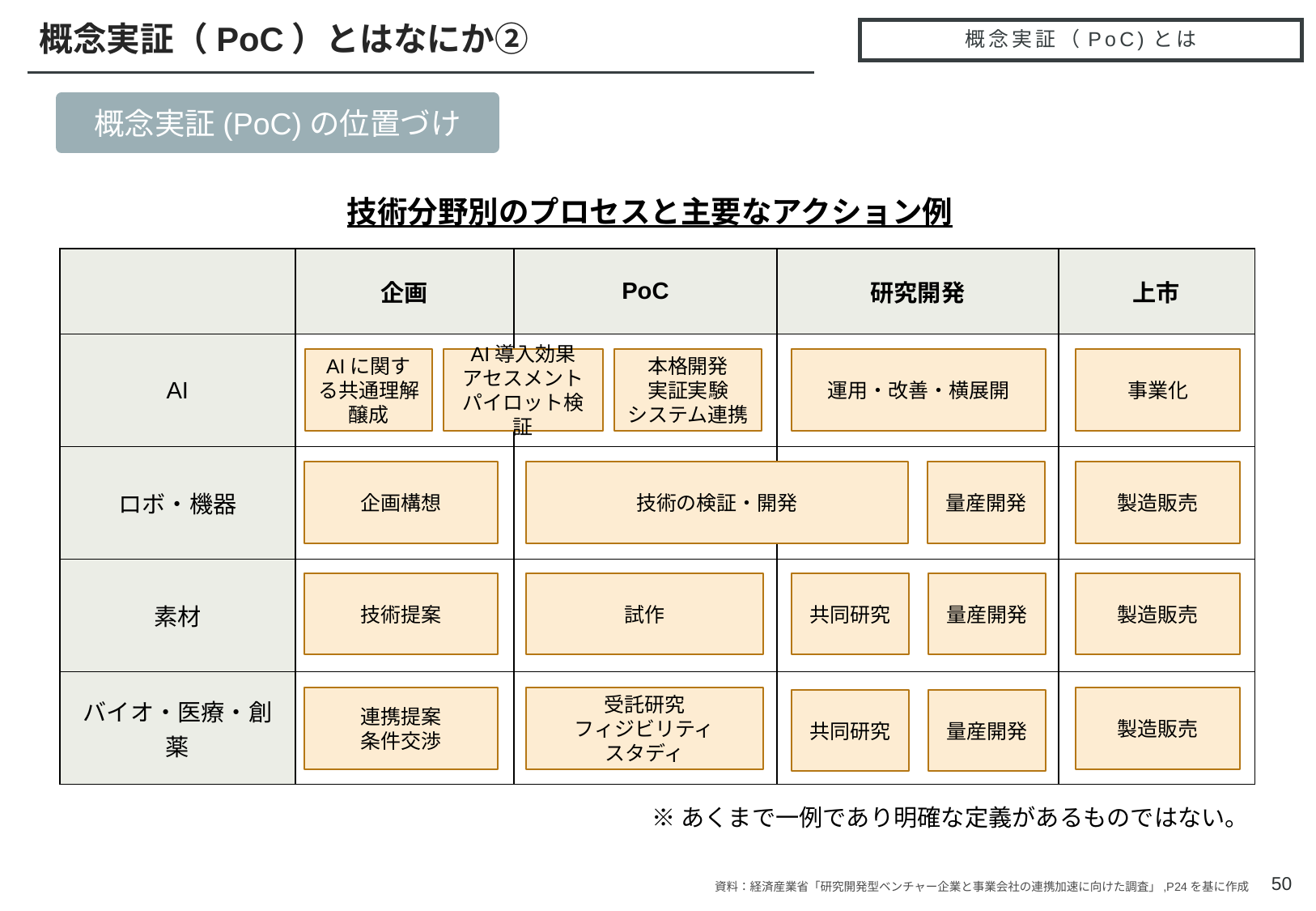

概念実証（PoC）とはなにか②

# 概念実証（PoC)とは
概念実証(PoC)の位置づけ
技術分野別のプロセスと主要なアクション例
|  | 企画 | PoC | 研究開発 | 上市 |
| --- | --- | --- | --- | --- |
| AI |  |  |  |  |
| ロボ・機器 |  |  |  |  |
| 素材 |  |  |  |  |
| バイオ・医療・創薬 |  |  |  |  |
AIに関する共通理解
醸成
AI導入効果
アセスメント
パイロット検証
本格開発
実証実験
システム連携
運用・改善・横展開
事業化
量産開発
企画構想
技術の検証・開発
製造販売
技術提案
試作
共同研究
量産開発
製造販売
連携提案
条件交渉
受託研究
フィジビリティ
スタディ
製造販売
共同研究
量産開発
※あくまで一例であり明確な定義があるものではない。
50
資料：経済産業省「研究開発型ベンチャー企業と事業会社の連携加速に向けた調査」,P24を基に作成